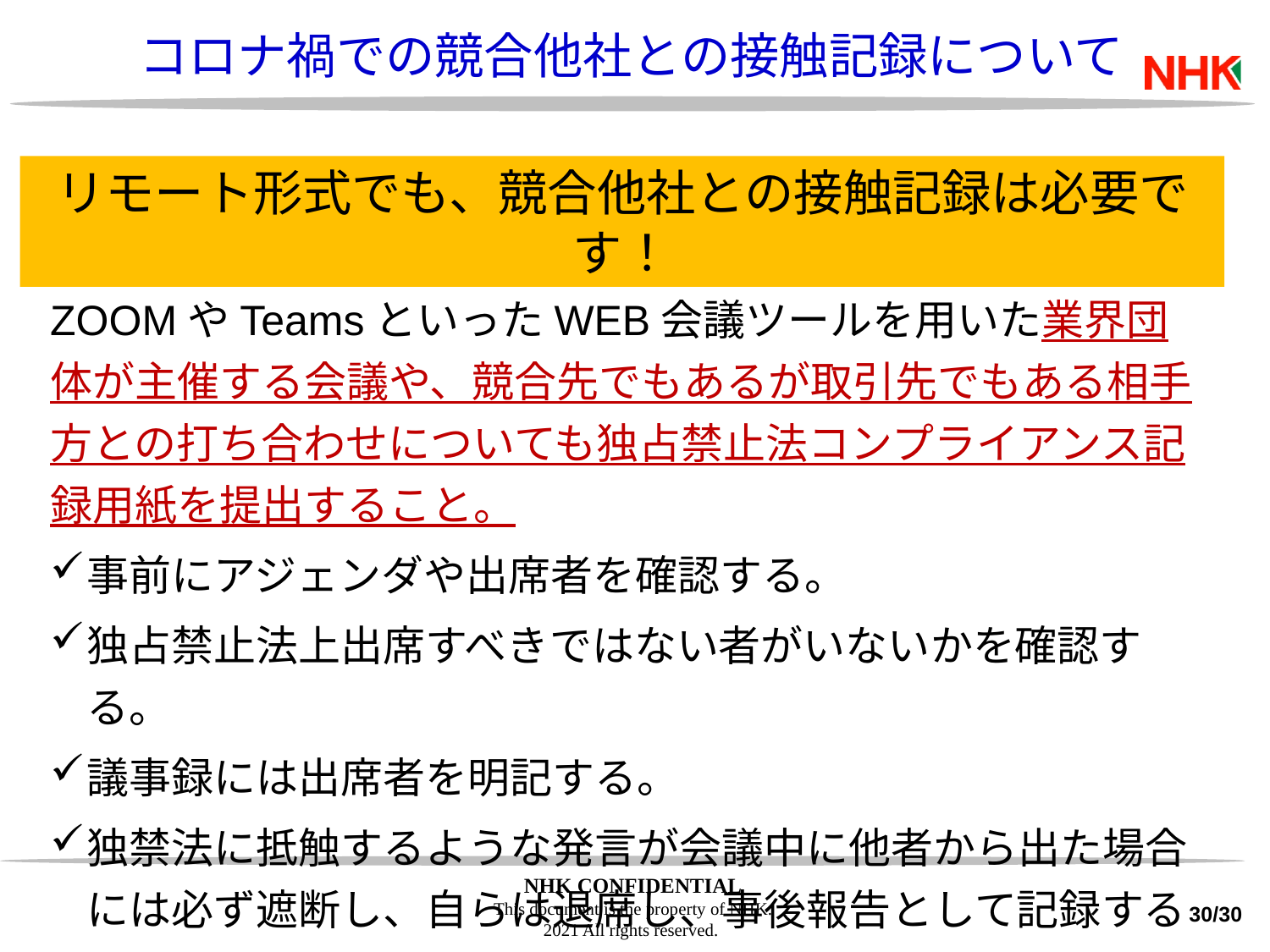

# コロナ禍での競合他社との接触記録について
リモート形式でも、競合他社との接触記録は必要です！
ZOOMやTeamsといったWEB会議ツールを用いた業界団体が主催する会議や、競合先でもあるが取引先でもある相手方との打ち合わせについても独占禁止法コンプライアンス記録用紙を提出すること。
事前にアジェンダや出席者を確認する。
独占禁止法上出席すべきではない者がいないかを確認する。
議事録には出席者を明記する。
独禁法に抵触するような発言が会議中に他者から出た場合には必ず遮断し、自らは退席し、事後報告として記録すること。

30/30